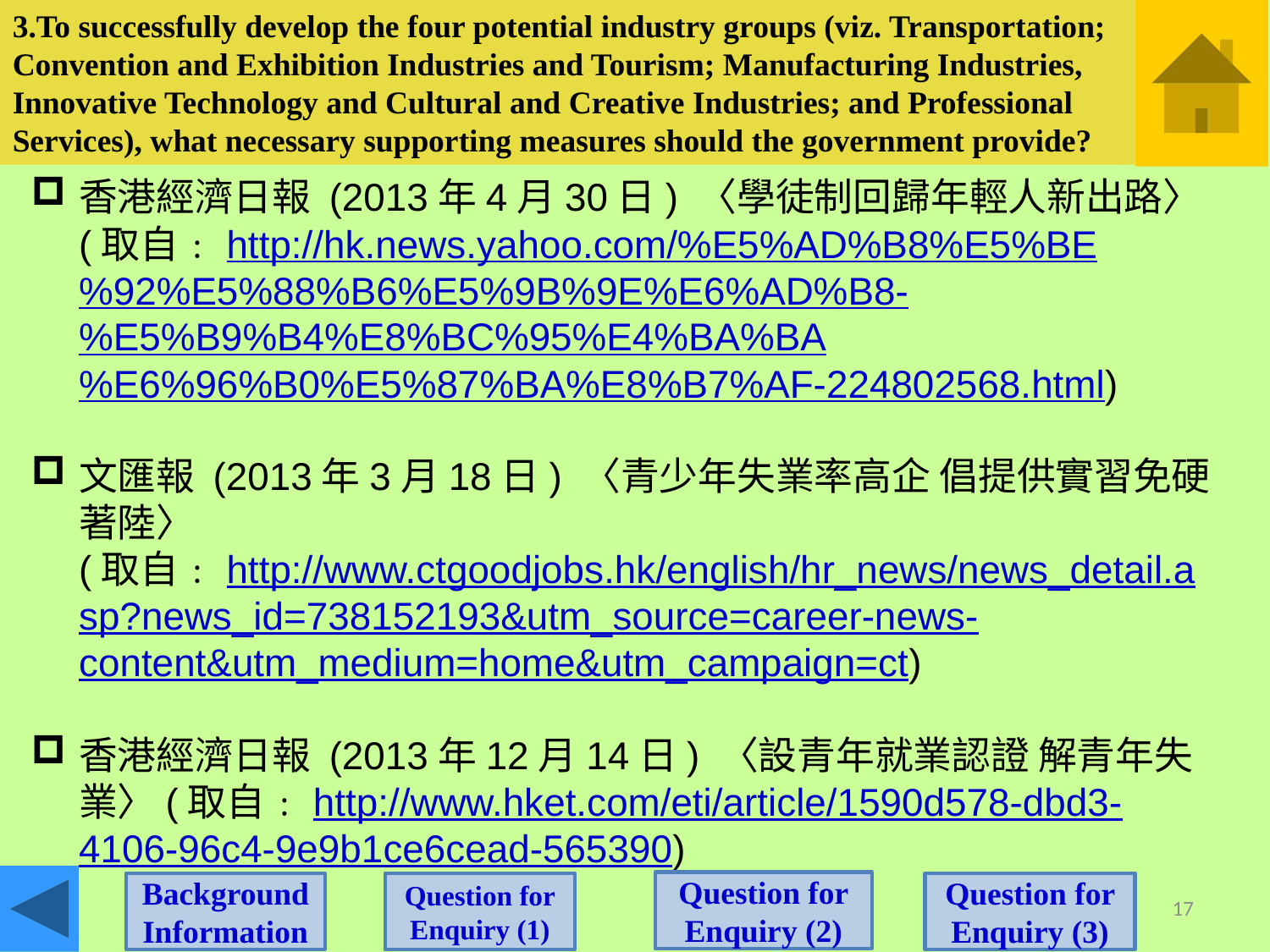

3.To successfully develop the four potential industry groups (viz. Transportation; Convention and Exhibition Industries and Tourism; Manufacturing Industries, Innovative Technology and Cultural and Creative Industries; and Professional Services), what necessary supporting measures should the government provide?

香港經濟日報 (2013年4月30日) 〈學徒制回歸年輕人新出路〉(取自﹕http://hk.news.yahoo.com/%E5%AD%B8%E5%BE%92%E5%88%B6%E5%9B%9E%E6%AD%B8-%E5%B9%B4%E8%BC%95%E4%BA%BA%E6%96%B0%E5%87%BA%E8%B7%AF-224802568.html)

文匯報 (2013年3月18日) 〈青少年失業率高企 倡提供實習免硬著陸〉 (取自﹕http://www.ctgoodjobs.hk/english/hr_news/news_detail.asp?news_id=738152193&utm_source=career-news-content&utm_medium=home&utm_campaign=ct)

香港經濟日報 (2013年12月14日) 〈設青年就業認證 解青年失業〉(取自﹕http://www.hket.com/eti/article/1590d578-dbd3-4106-96c4-9e9b1ce6cead-565390)

Question for Enquiry (2)
Question for Enquiry (1)
Background Information

Question for Enquiry (3)

17